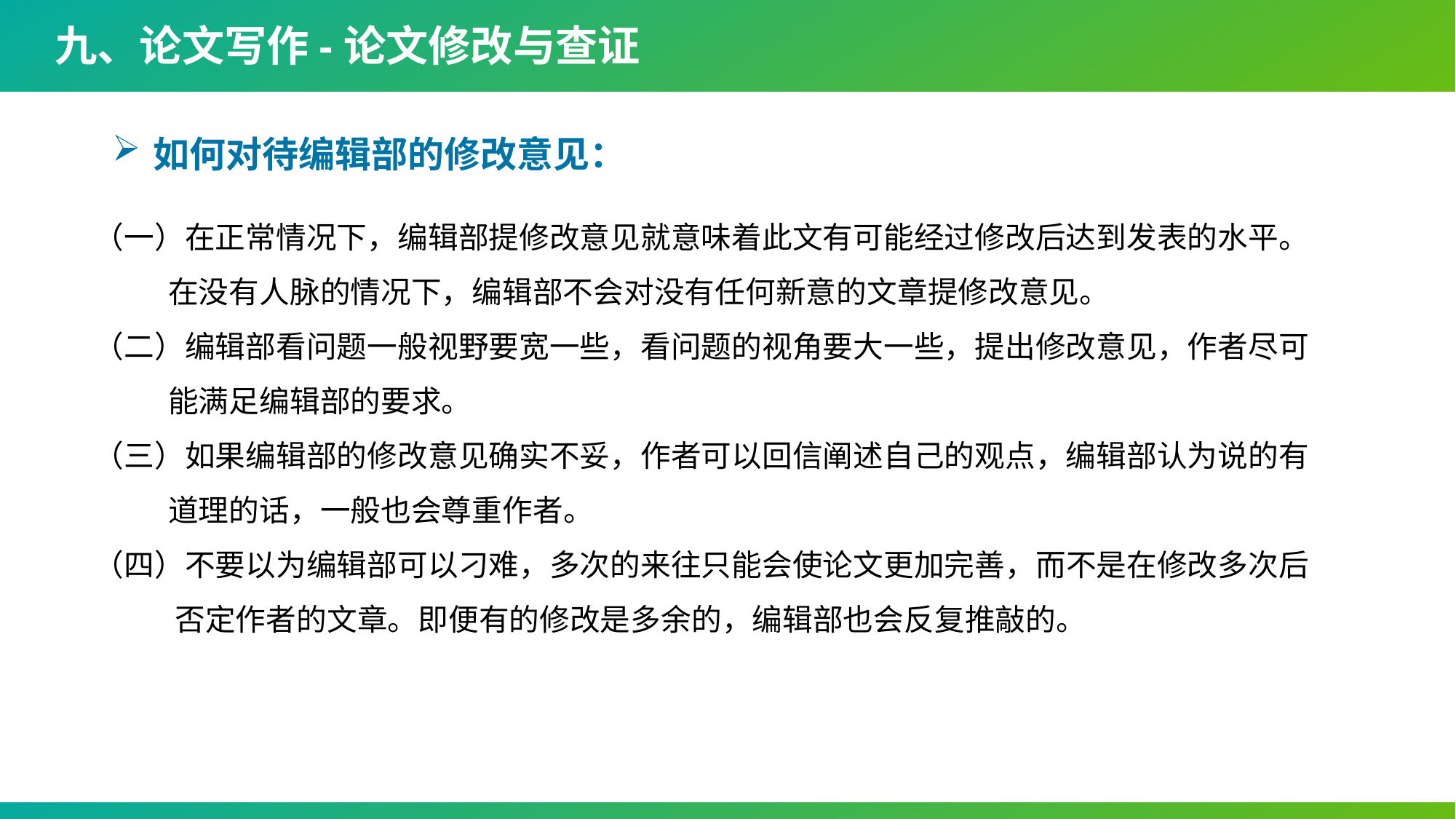

九、论文写作-论文修改与查证
如何对待编辑部的修改意见：
（一）在正常情况下，编辑部提修改意见就意味着此文有可能经过修改后达到发表的水平。
          在没有人脉的情况下，编辑部不会对没有任何新意的文章提修改意见。
（二）编辑部看问题一般视野要宽一些，看问题的视角要大一些，提出修改意见，作者尽可
          能满足编辑部的要求。
（三）如果编辑部的修改意见确实不妥，作者可以回信阐述自己的观点，编辑部认为说的有
          道理的话，一般也会尊重作者。
（四）不要以为编辑部可以刁难，多次的来往只能会使论文更加完善，而不是在修改多次后
           否定作者的文章。即便有的修改是多余的，编辑部也会反复推敲的。